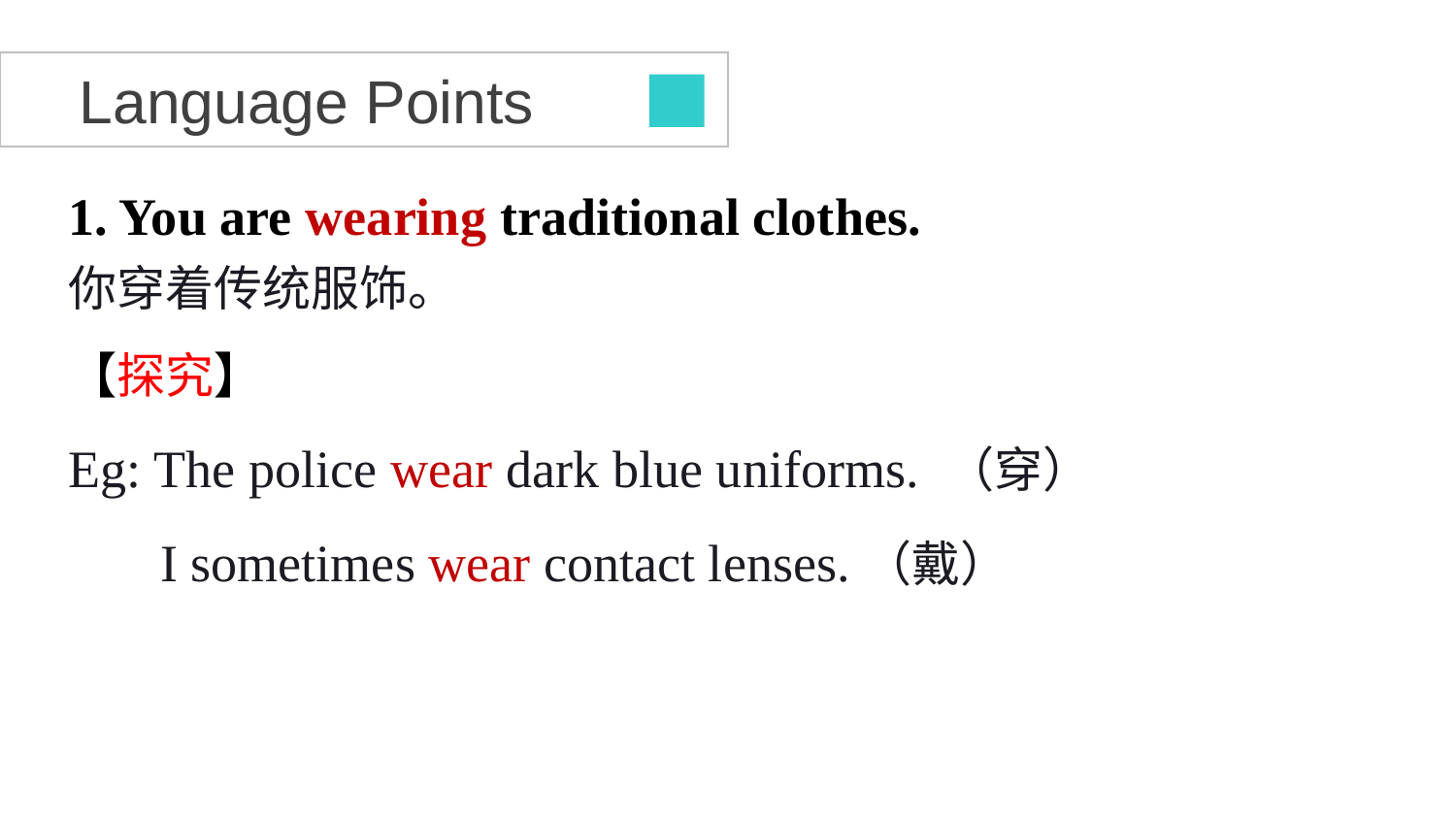

Language Points

1. You are wearing traditional clothes.
你穿着传统服饰。
【探究】
Eg: The police wear dark blue uniforms. （穿）
       I sometimes wear contact lenses.（戴）